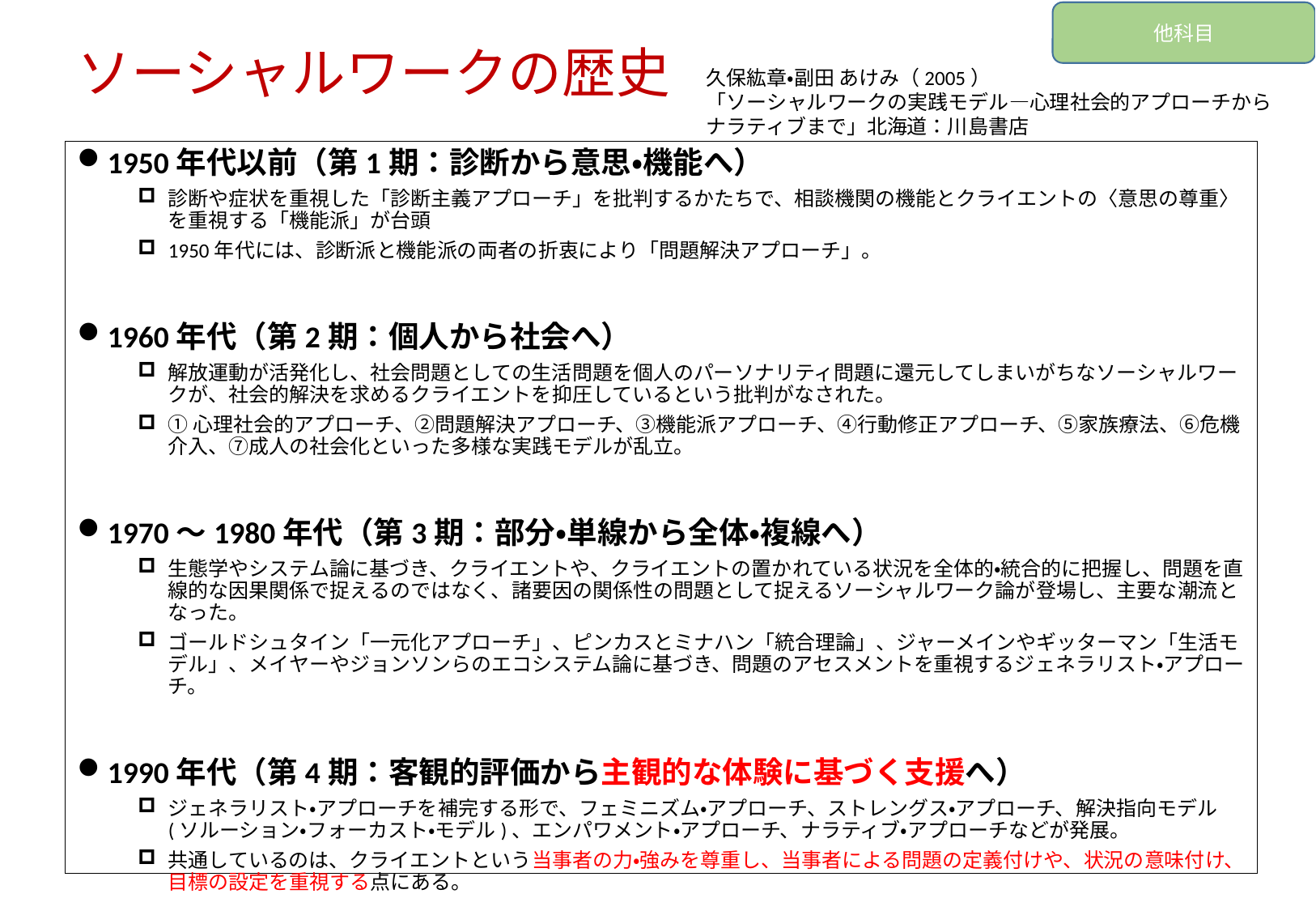

他科目
# ソーシャルワークの歴史
久保紘章・副田 あけみ（2005）
「ソーシャルワークの実践モデル―心理社会的アプローチからナラティブまで」北海道：川島書店
1950年代以前（第1期：診断から意思・機能へ）
診断や症状を重視した「診断主義アプローチ」を批判するかたちで、相談機関の機能とクライエントの〈意思の尊重〉を重視する「機能派」が台頭
1950年代には、診断派と機能派の両者の折衷により「問題解決アプローチ」。

1960年代（第2期：個人から社会へ）
解放運動が活発化し、社会問題としての生活問題を個人のパーソナリティ問題に還元してしまいがちなソーシャルワークが、社会的解決を求めるクライエントを抑圧しているという批判がなされた。
①心理社会的アプローチ、②問題解決アプローチ、③機能派アプローチ、④行動修正アプローチ、⑤家族療法、⑥危機介入、⑦成人の社会化といった多様な実践モデルが乱立。

1970～1980年代（第3期：部分・単線から全体・複線へ）
生態学やシステム論に基づき、クライエントや、クライエントの置かれている状況を全体的・統合的に把握し、問題を直線的な因果関係で捉えるのではなく、諸要因の関係性の問題として捉えるソーシャルワーク論が登場し、主要な潮流となった。
ゴールドシュタイン「一元化アプローチ」、ピンカスとミナハン「統合理論」、ジャーメインやギッターマン「生活モデル」、メイヤーやジョンソンらのエコシステム論に基づき、問題のアセスメントを重視するジェネラリスト・アプローチ。

1990年代（第4期：客観的評価から主観的な体験に基づく支援へ）
ジェネラリスト・アプローチを補完する形で、フェミニズム・アプローチ、ストレングス・アプローチ、解決指向モデル(ソルーション・フォーカスト・モデル)、エンパワメント・アプローチ、ナラティブ・アプローチなどが発展。
共通しているのは、クライエントという当事者の力・強みを尊重し、当事者による問題の定義付けや、状況の意味付け、目標の設定を重視する点にある。